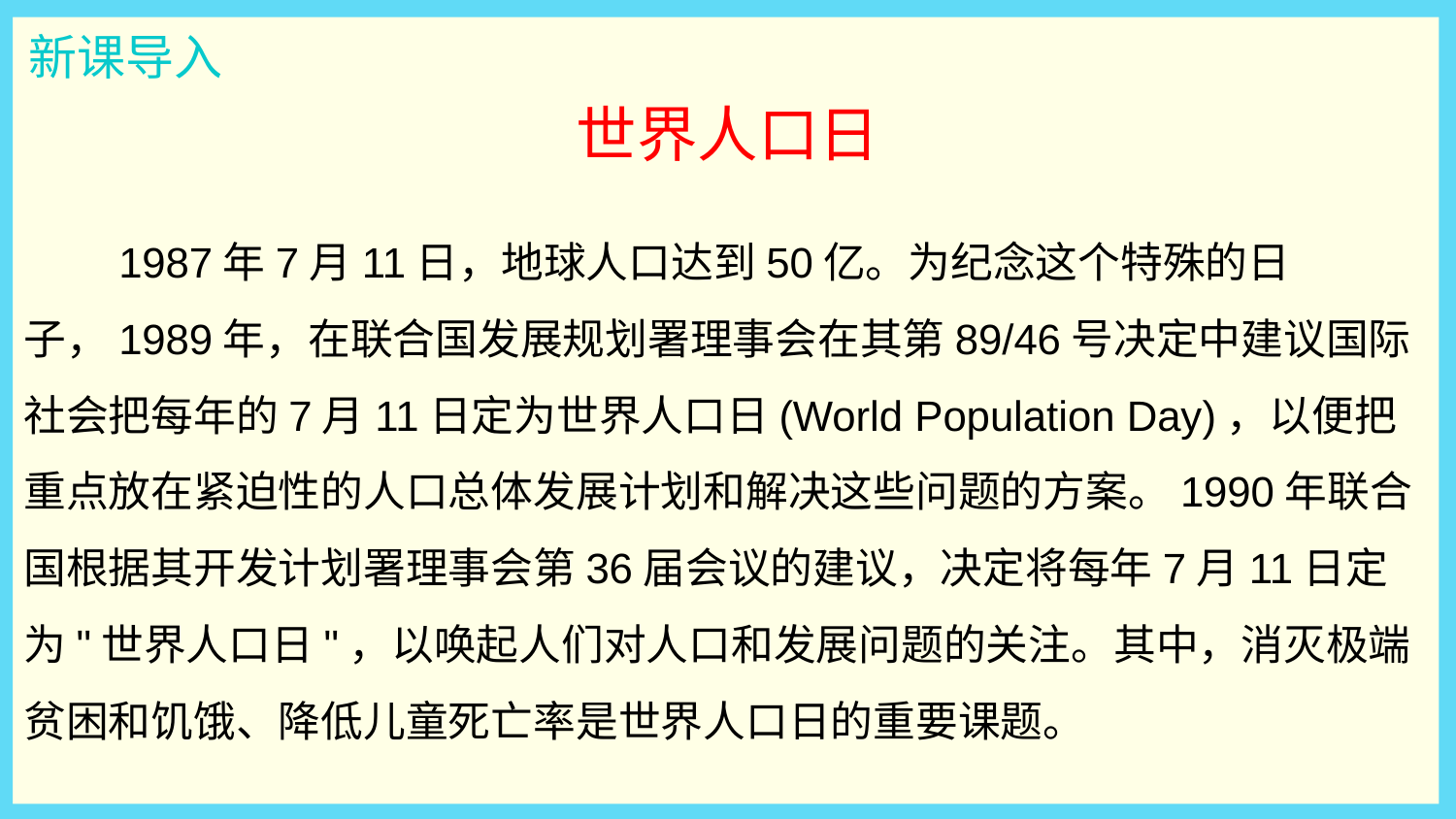

新课导入
世界人口日
        1987年7月11日，地球人口达到50亿。为纪念这个特殊的日子，1989年，在联合国发展规划署理事会在其第89/46号决定中建议国际社会把每年的7月11日定为世界人口日(World Population Day)，以便把重点放在紧迫性的人口总体发展计划和解决这些问题的方案。1990年联合国根据其开发计划署理事会第36届会议的建议，决定将每年7月11日定为"世界人口日"，以唤起人们对人口和发展问题的关注。其中，消灭极端贫困和饥饿、降低儿童死亡率是世界人口日的重要课题。